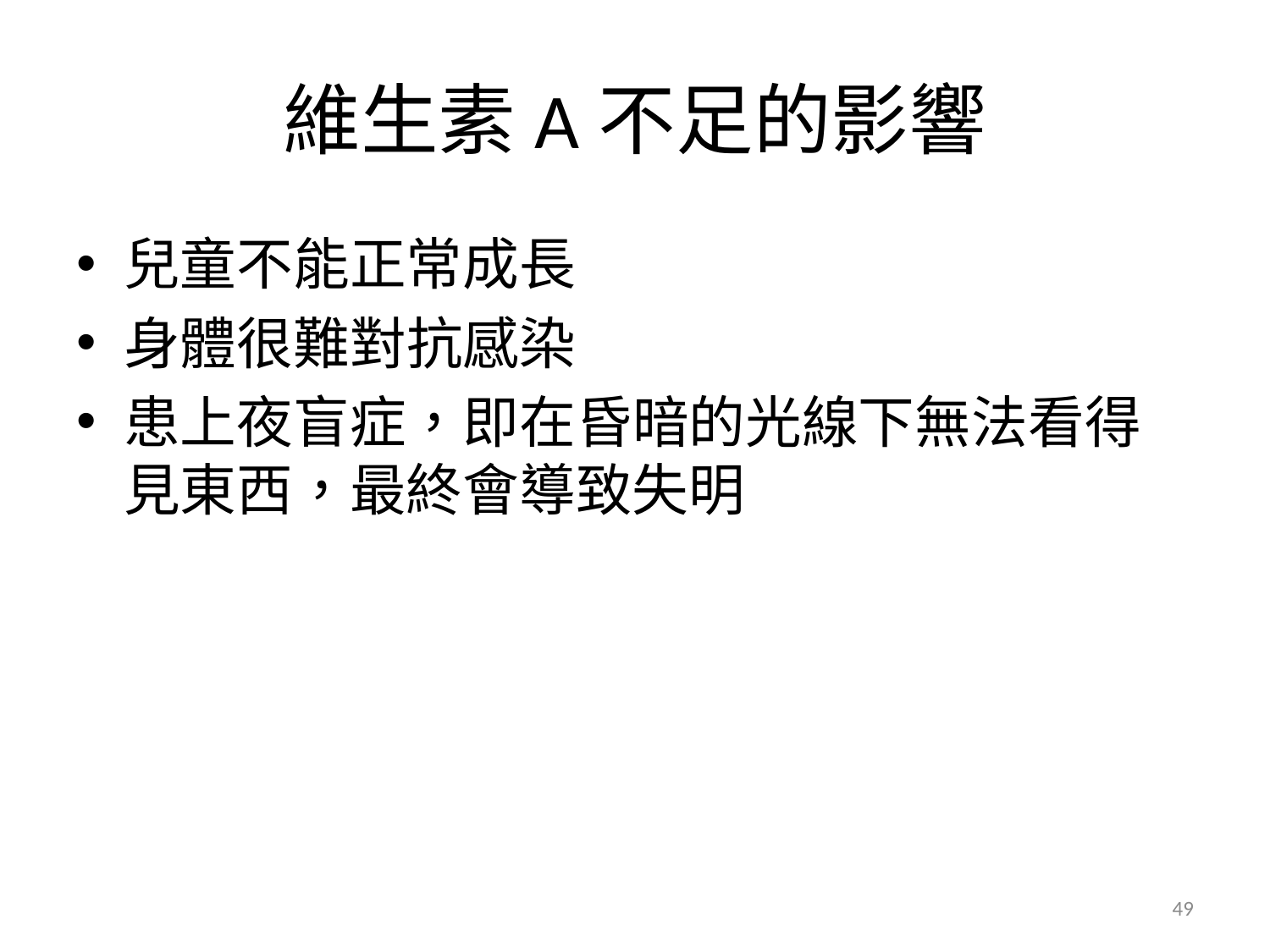

# 維生素A不足的影響
兒童不能正常成長
身體很難對抗感染
患上夜盲症，即在昏暗的光線下無法看得見東西，最終會導致失明
49